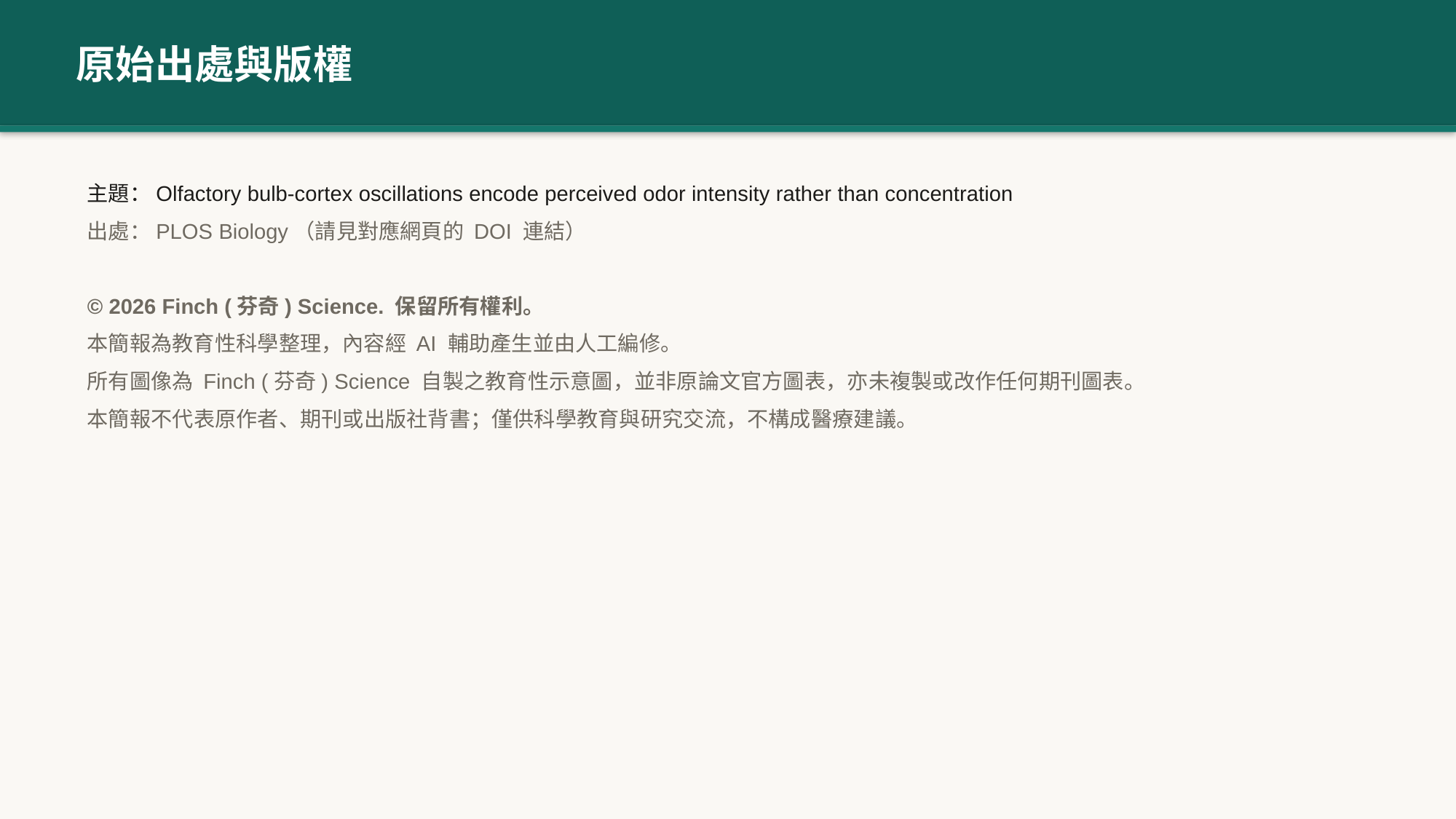

原始出處與版權

主題：Olfactory bulb-cortex oscillations encode perceived odor intensity rather than concentration
出處：PLOS Biology（請見對應網頁的 DOI 連結）

© 2026 Finch (芬奇) Science. 保留所有權利。
本簡報為教育性科學整理，內容經 AI 輔助產生並由人工編修。
所有圖像為 Finch (芬奇) Science 自製之教育性示意圖，並非原論文官方圖表，亦未複製或改作任何期刊圖表。
本簡報不代表原作者、期刊或出版社背書；僅供科學教育與研究交流，不構成醫療建議。